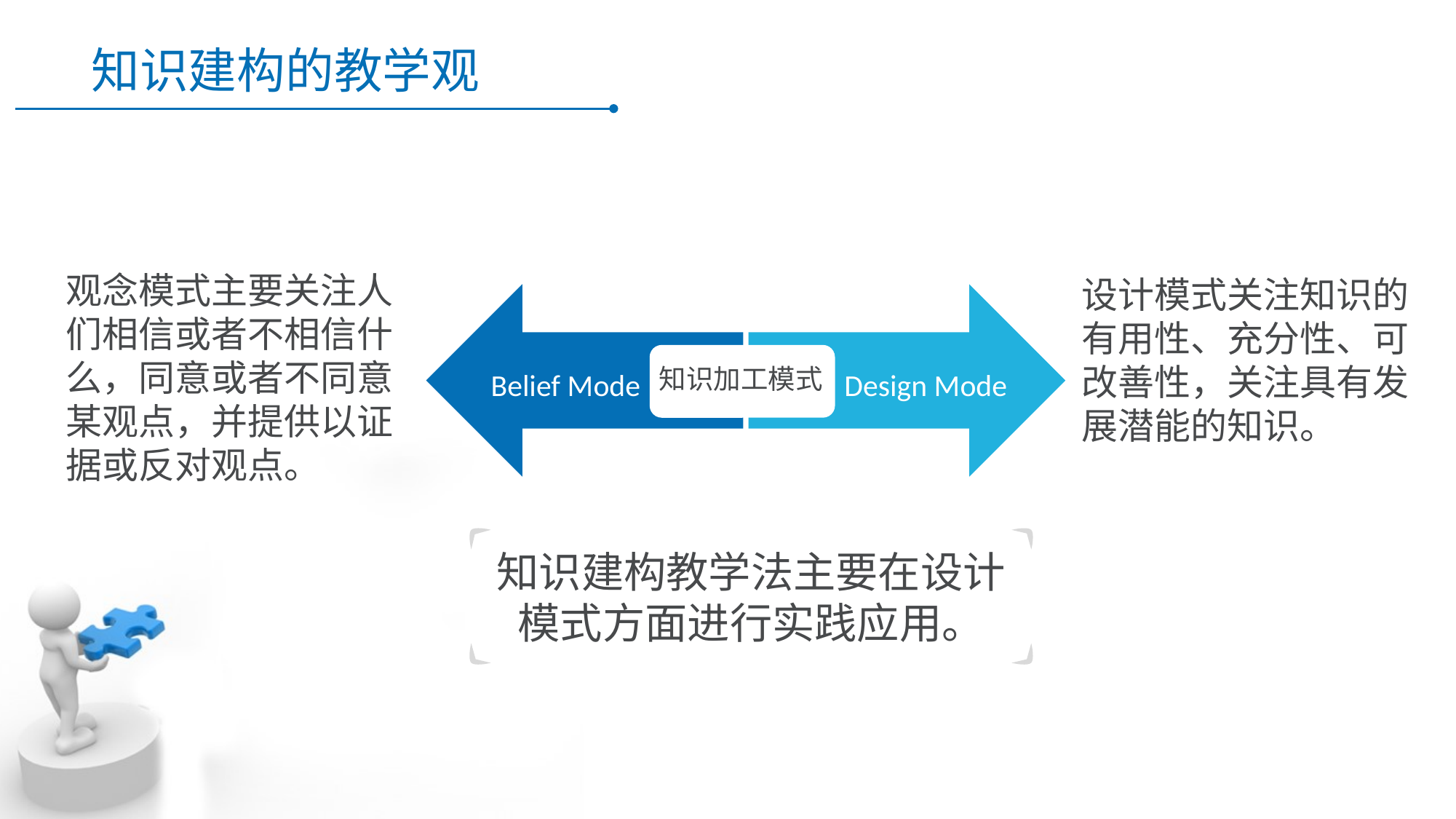

# 知识建构的教学观
观念模式主要关注人们相信或者不相信什么，同意或者不同意某观点，并提供以证据或反对观点。
设计模式关注知识的有用性、充分性、可改善性，关注具有发展潜能的知识。
Belief Mode
Design Mode

知识加工模式

知识建构教学法主要在设计模式方面进行实践应用。